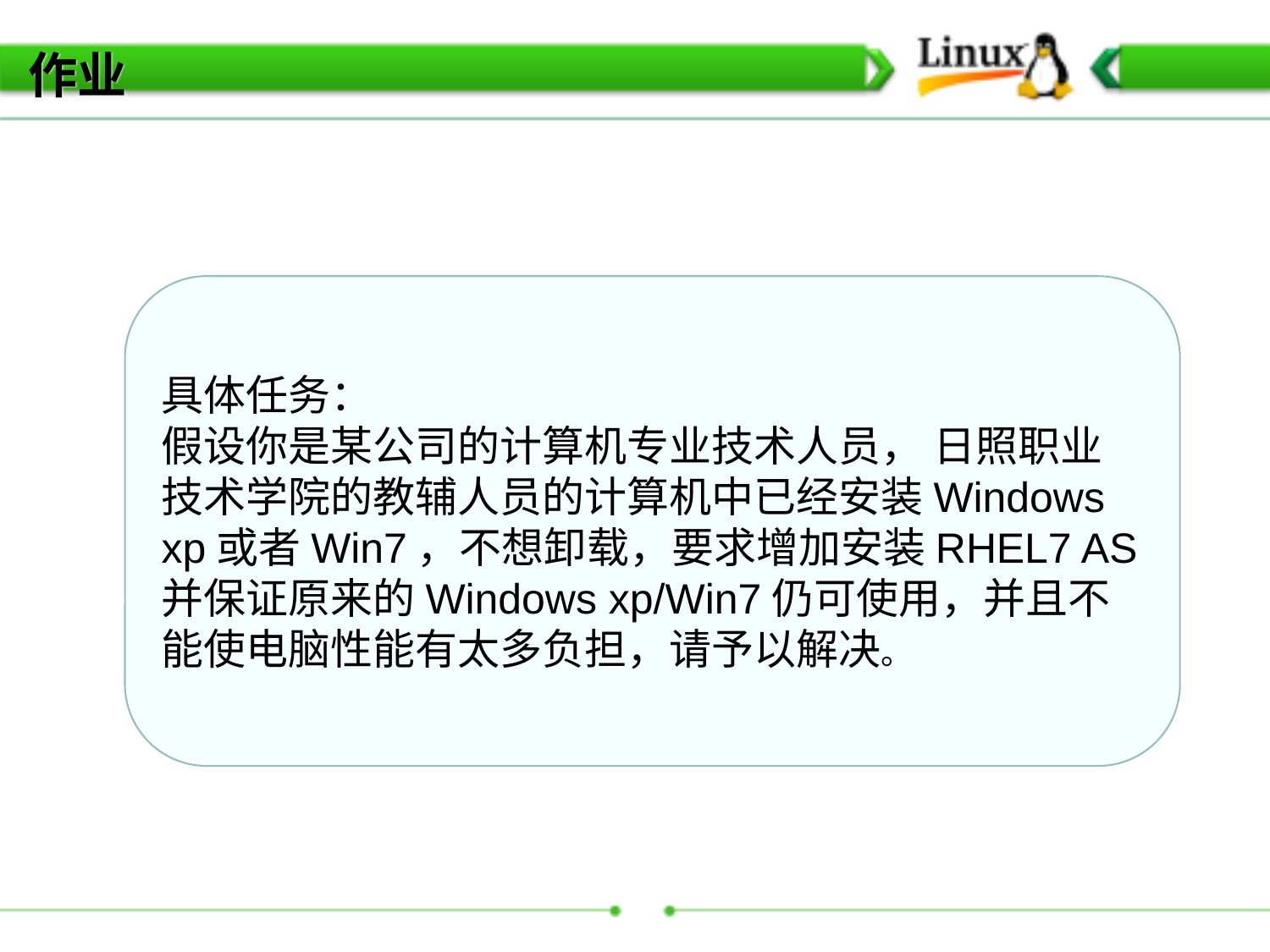

# 作业
具体任务：
假设你是某公司的计算机专业技术人员， 日照职业技术学院的教辅人员的计算机中已经安装Windows xp或者Win7，不想卸载，要求增加安装RHEL7 AS并保证原来的Windows xp/Win7仍可使用，并且不能使电脑性能有太多负担，请予以解决。